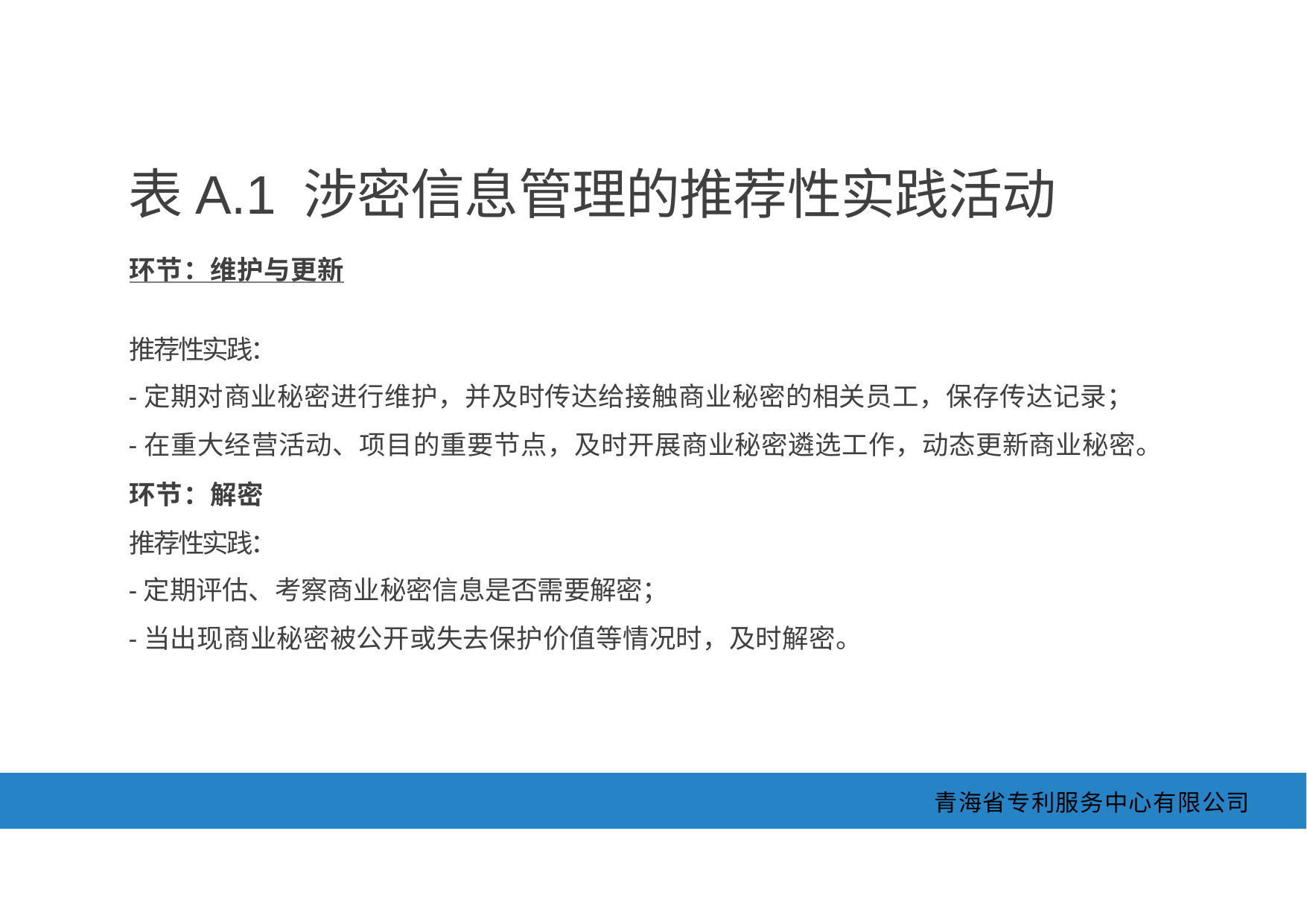

表A.1 涉密信息管理的推荐性实践活动
环节：维护与更新
推荐性实践：
-定期对商业秘密进行维护，并及时传达给接触商业秘密的相关员工，保存传达记录；
-在重大经营活动、项目的重要节点，及时开展商业秘密遴选工作，动态更新商业秘密。
环节：解密
推荐性实践：
-定期评估、考察商业秘密信息是否需要解密；

-当出现商业秘密被公开或失去保护价值等情况时，及时解密。

青海省专利服务中心有限公司